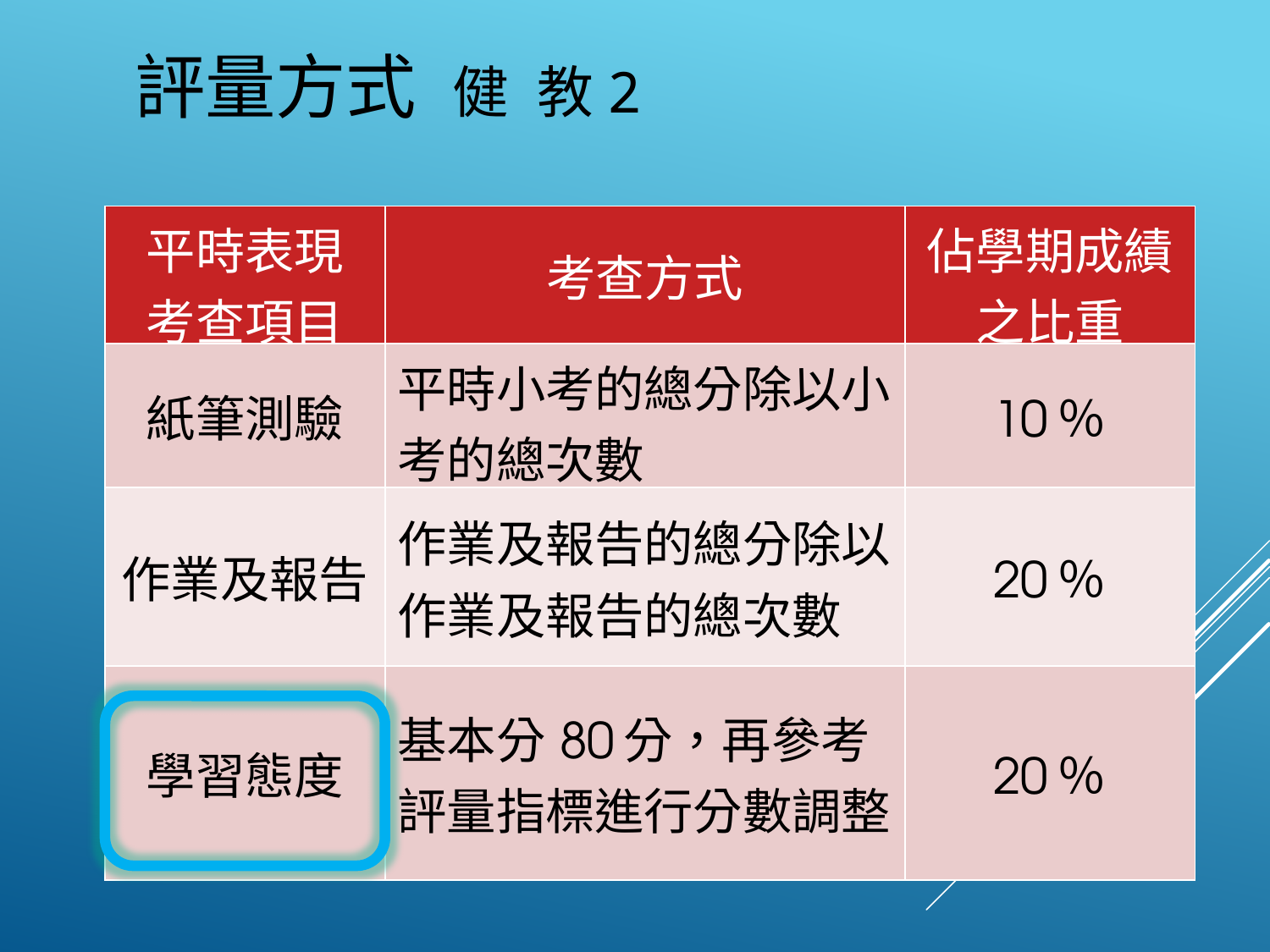

評量方式 健 教2
| 平時表現 考查項目 | 考查方式 | 佔學期成績 之比重 |
| --- | --- | --- |
| 紙筆測驗 | 平時小考的總分除以小考的總次數 | 10％ |
| 作業及報告 | 作業及報告的總分除以作業及報告的總次數 | 20％ |
| 學習態度 | 基本分80分，再參考評量指標進行分數調整 | 20％ |